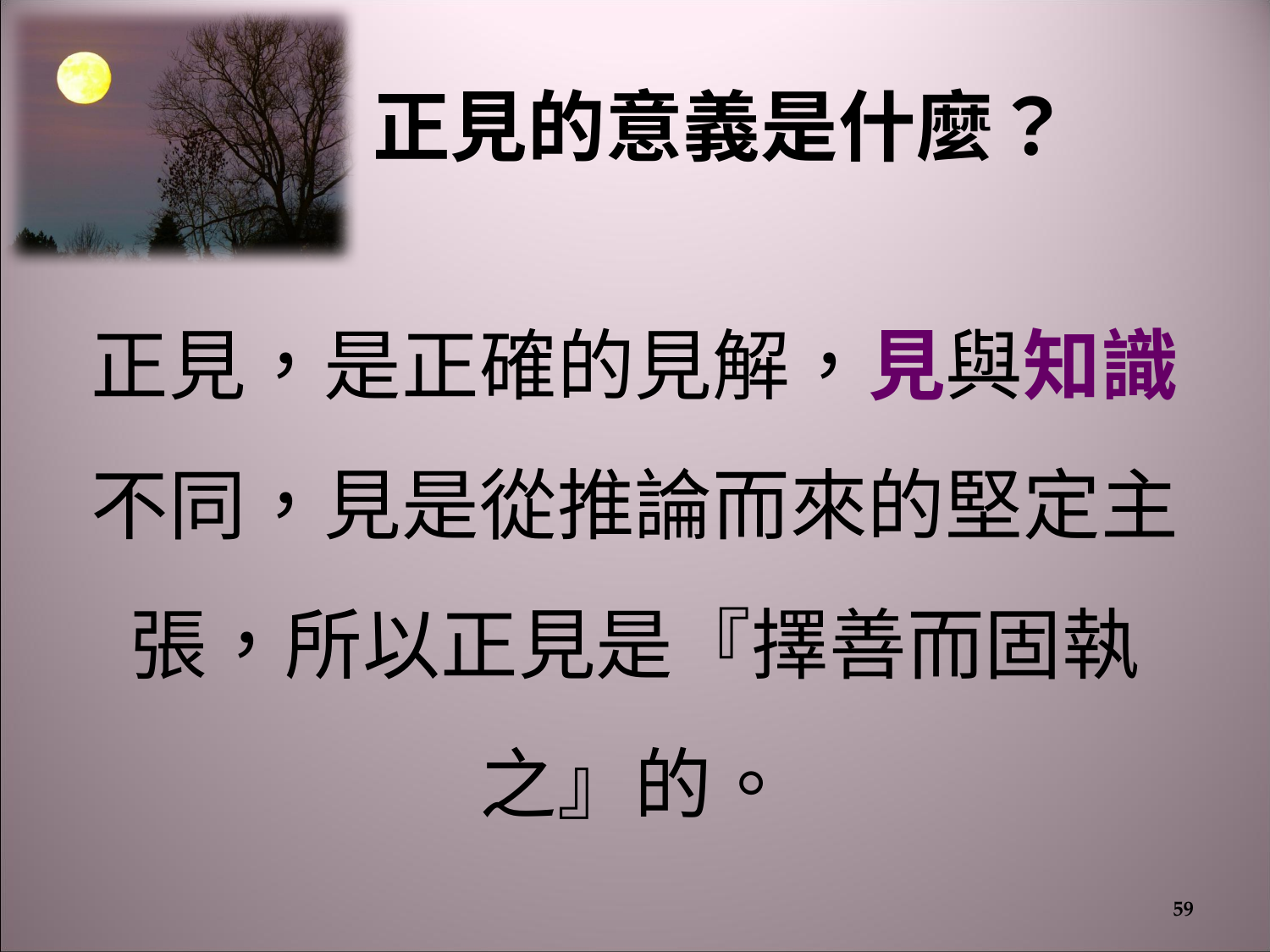

# 正見的意義是什麼？
正見，是正確的見解，見與知識不同，見是從推論而來的堅定主張，所以正見是『擇善而固執之』的。
59